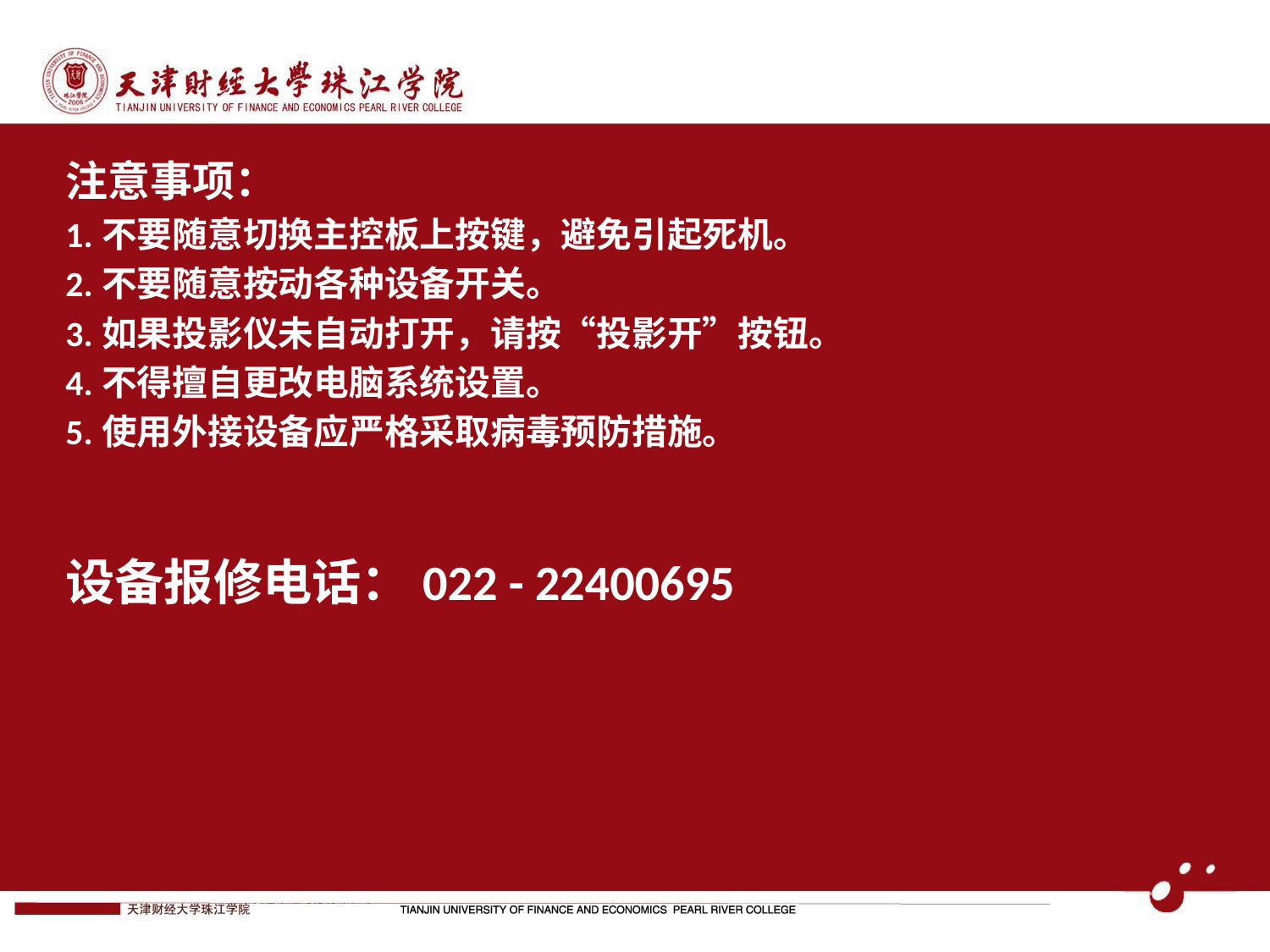

注意事项：
1.不要随意切换主控板上按键，避免引起死机。
2.不要随意按动各种设备开关。
3.如果投影仪未自动打开，请按“投影开”按钮。
4.不得擅自更改电脑系统设置。
5.使用外接设备应严格采取病毒预防措施。

设备报修电话：022 - 22400695